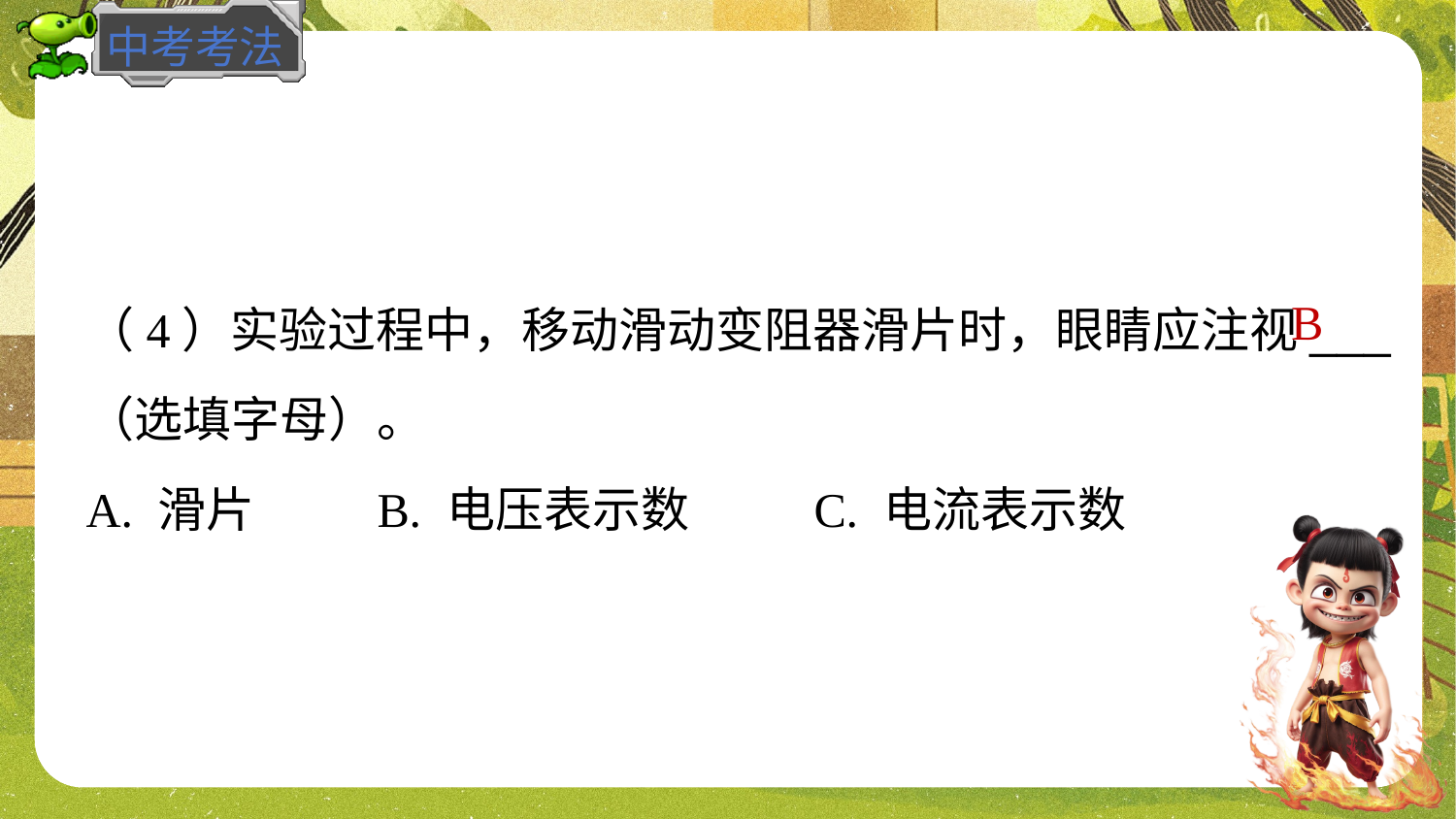

B
（4）实验过程中，移动滑动变阻器滑片时，眼睛应注视___
（选填字母）。
A. 滑片	B. 电压表示数	C. 电流表示数